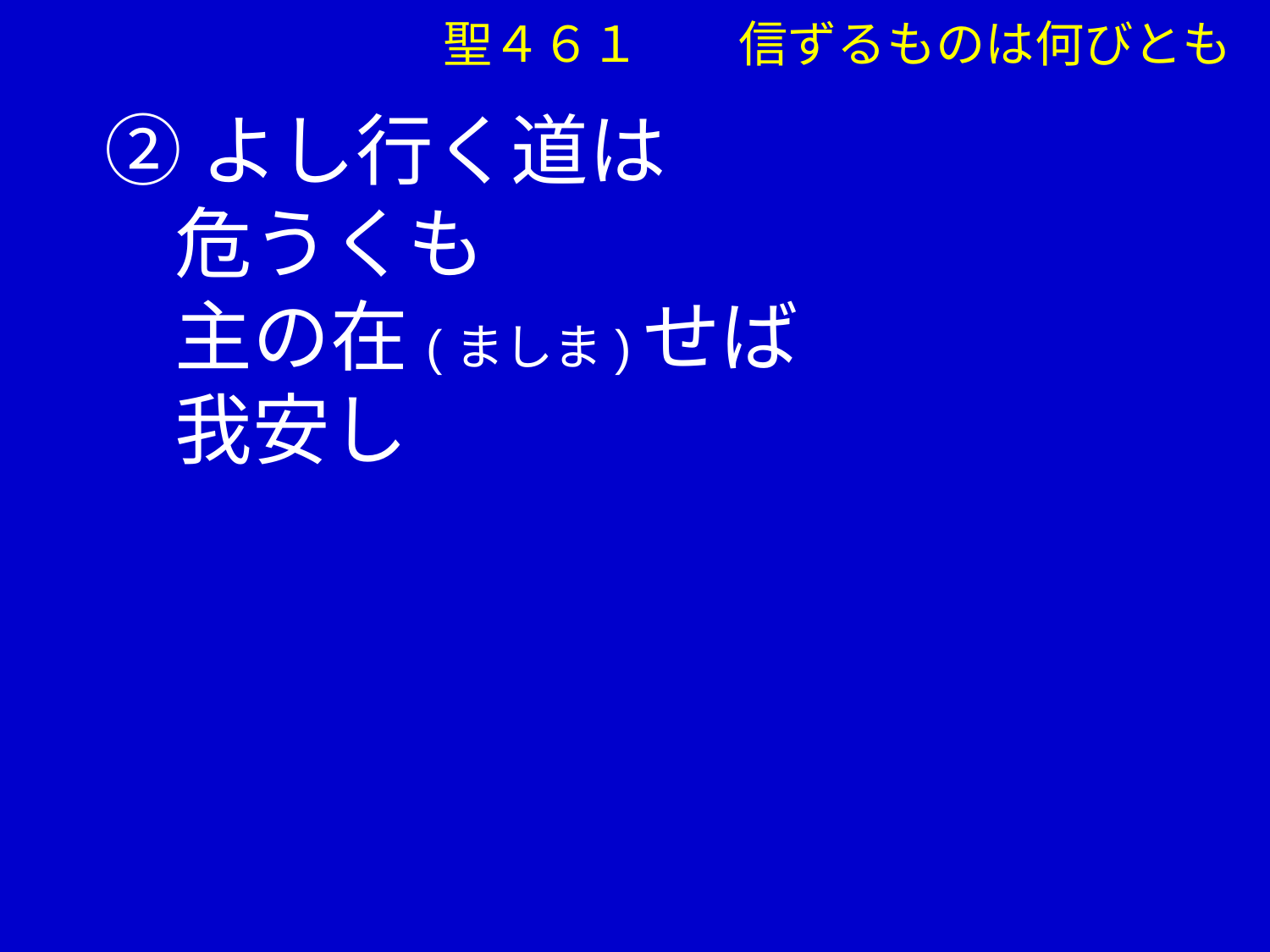

②よし行く道は
   危うくも
   主の在(ましま)せば
   我安し

聖４６１　　信ずるものは何びとも